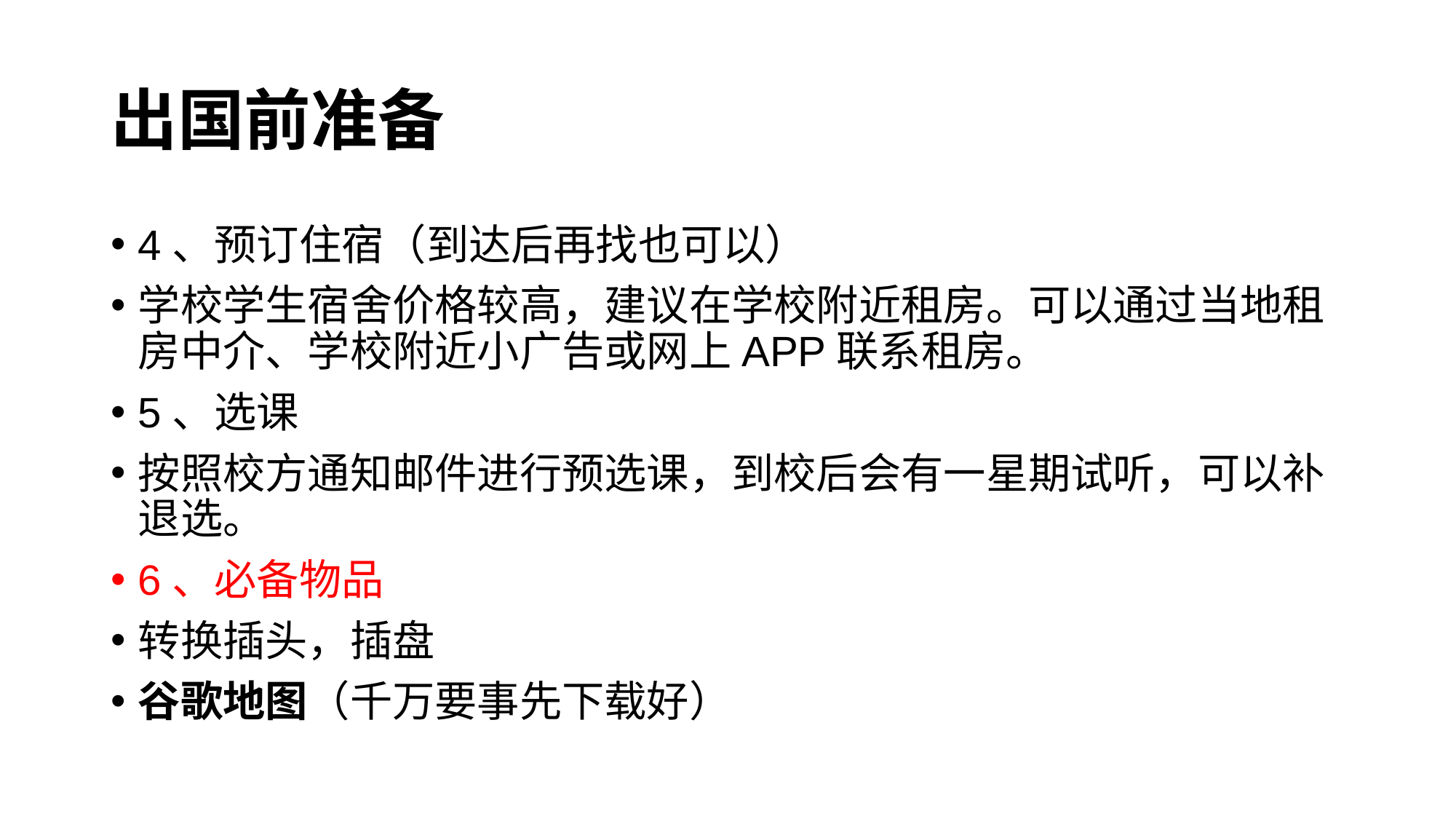

# 出国前准备
4、预订住宿（到达后再找也可以）
学校学生宿舍价格较高，建议在学校附近租房。可以通过当地租房中介、学校附近小广告或网上APP联系租房。
5、选课
按照校方通知邮件进行预选课，到校后会有一星期试听，可以补退选。
6、必备物品
转换插头，插盘
谷歌地图（千万要事先下载好）